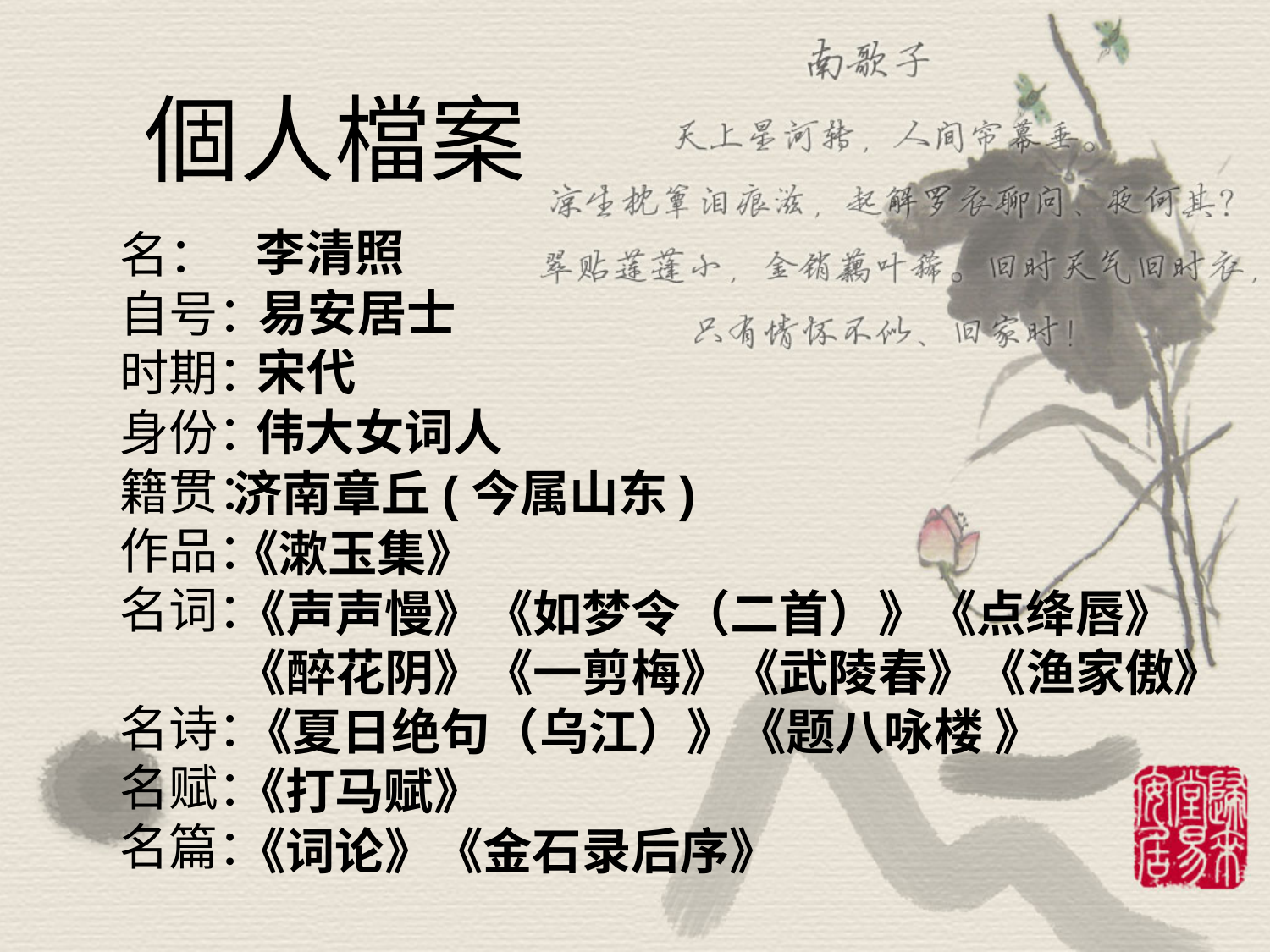

# 個人檔案
李清照
名：
自号：
时期：
身份：
籍贯：
作品：
名词：

名诗：
名赋：
名篇：
易安居士
宋代
伟大女词人
济南章丘(今属山东)
《漱玉集》
《声声慢》《如梦令（二首）》《点绛唇》
《醉花阴》《一剪梅》《武陵春》《渔家傲》
《夏日绝句（乌江）》《题八咏楼 》
《打马赋》
《词论》《金石录后序》